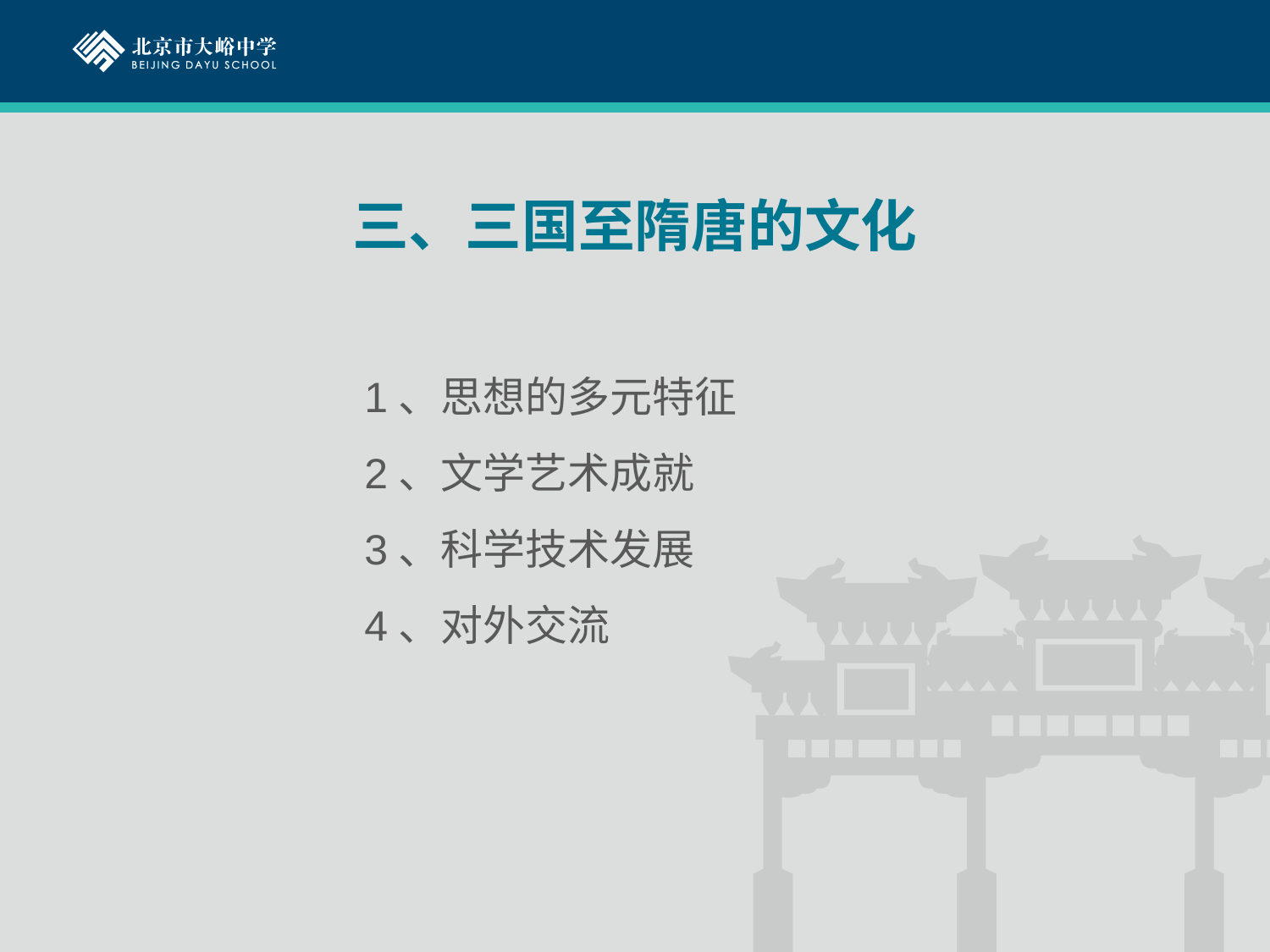

# 三、三国至隋唐的文化
1、思想的多元特征
2、文学艺术成就
3、科学技术发展
4、对外交流